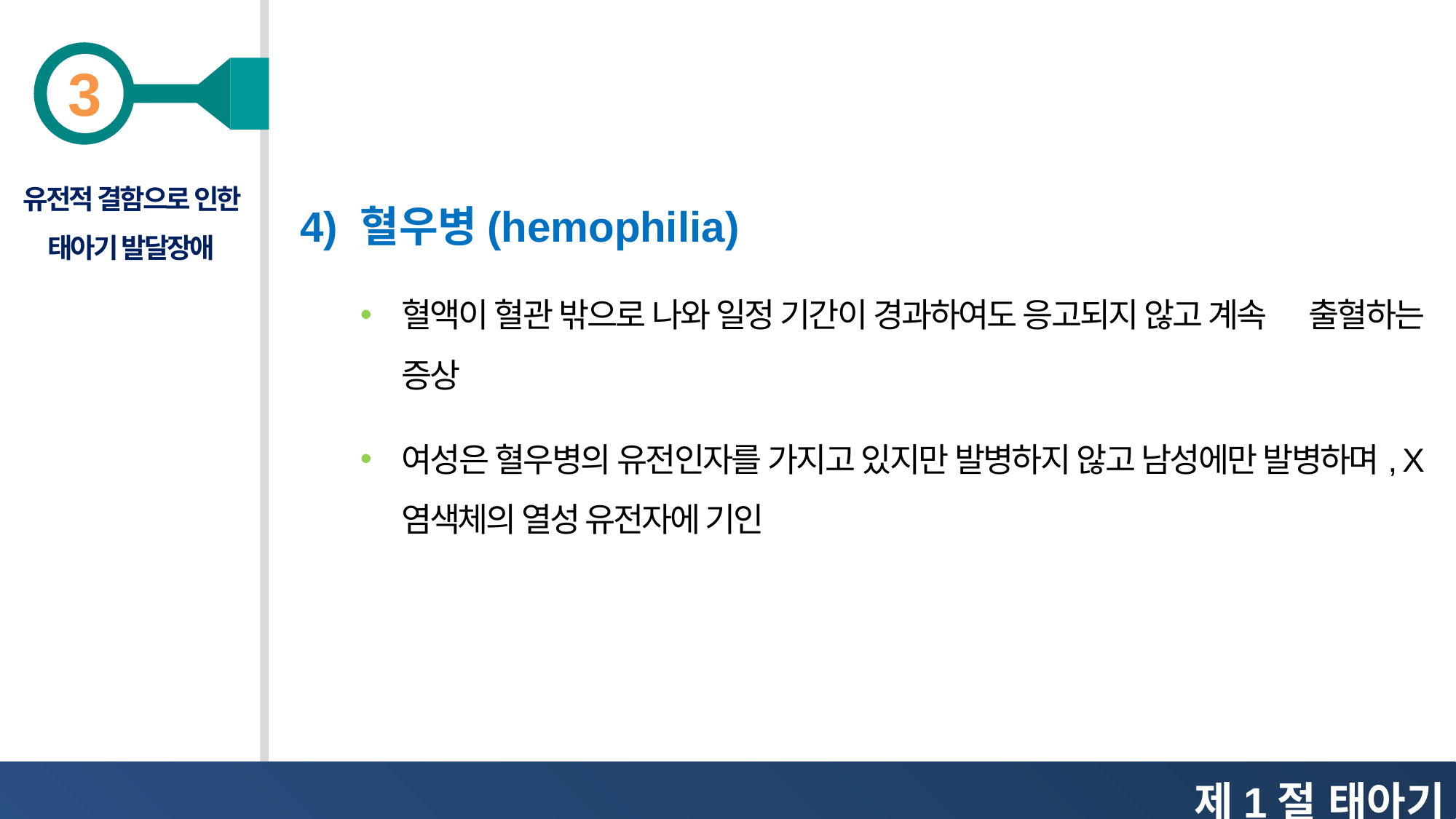

유전적 결함으로 인한 태아기 발달장애
4) 혈우병(hemophilia)
혈액이 혈관 밖으로 나와 일정 기간이 경과하여도 응고되지 않고 계속      출혈하는 증상

여성은 혈우병의 유전인자를 가지고 있지만 발병하지 않고 남성에만 발병하며, X 염색체의 열성 유전자에 기인
제1절 태아기